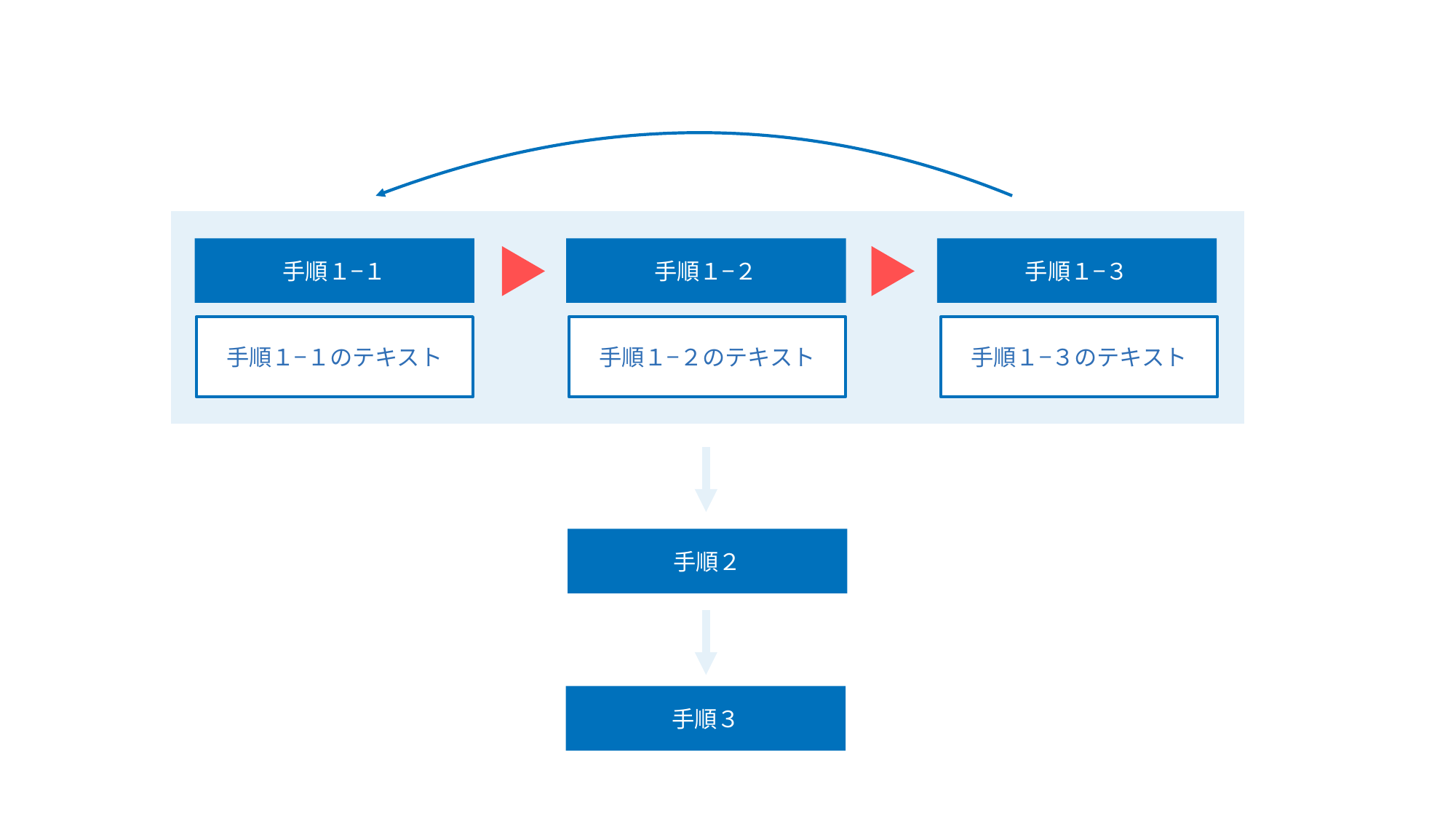

手順１−１
手順１−２
手順１−３

手順１−１のテキスト
手順１−２のテキスト
手順１−３のテキスト

手順２

手順３